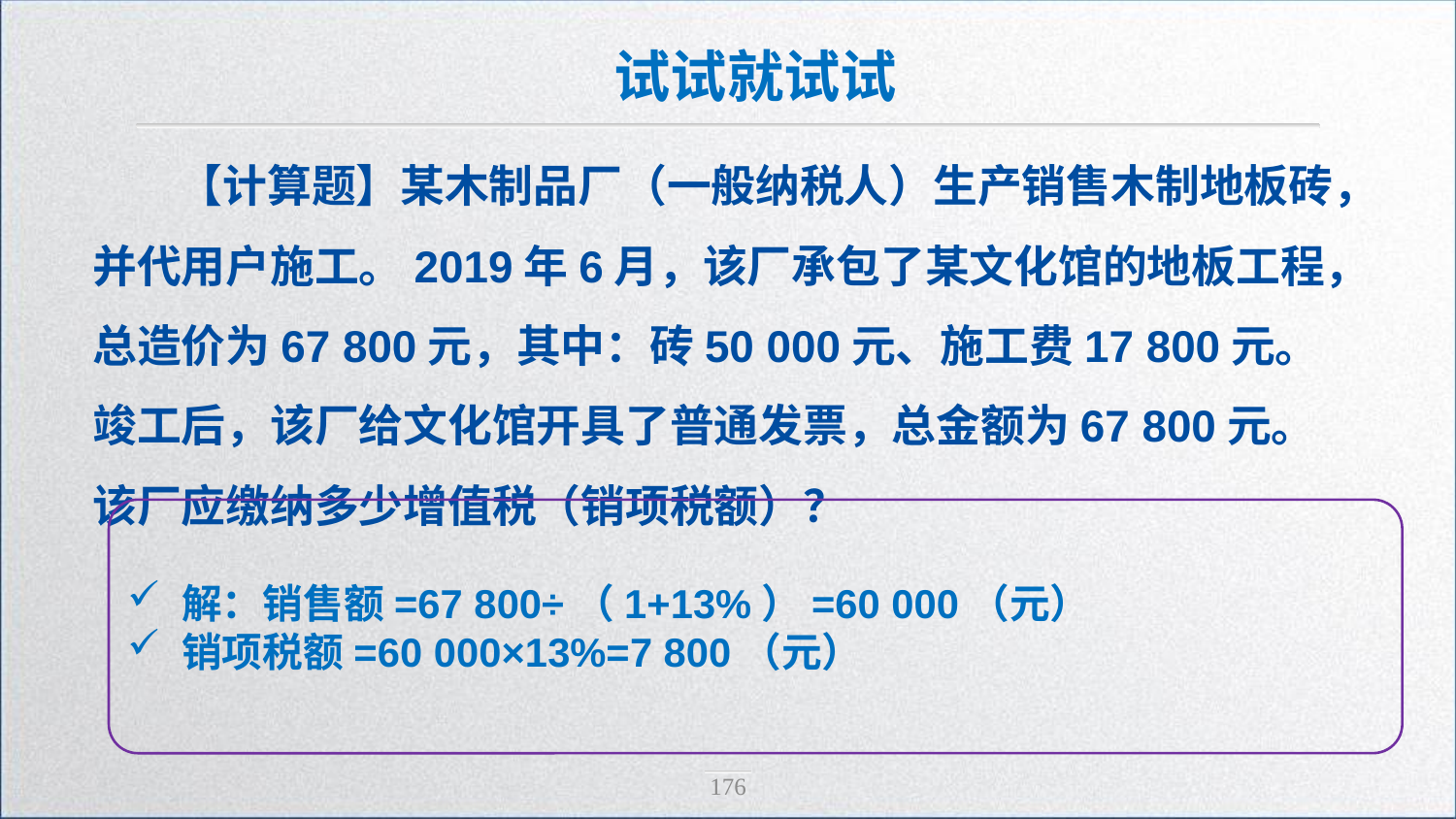

试试就试试
【计算题】某木制品厂（一般纳税人）生产销售木制地板砖，并代用户施工。2019年6月，该厂承包了某文化馆的地板工程，总造价为67 800元，其中：砖50 000元、施工费17 800元。竣工后，该厂给文化馆开具了普通发票，总金额为67 800元。该厂应缴纳多少增值税（销项税额）？

解：销售额=67 800÷（1+13%）=60 000（元）
销项税额=60 000×13%=7 800（元）
176